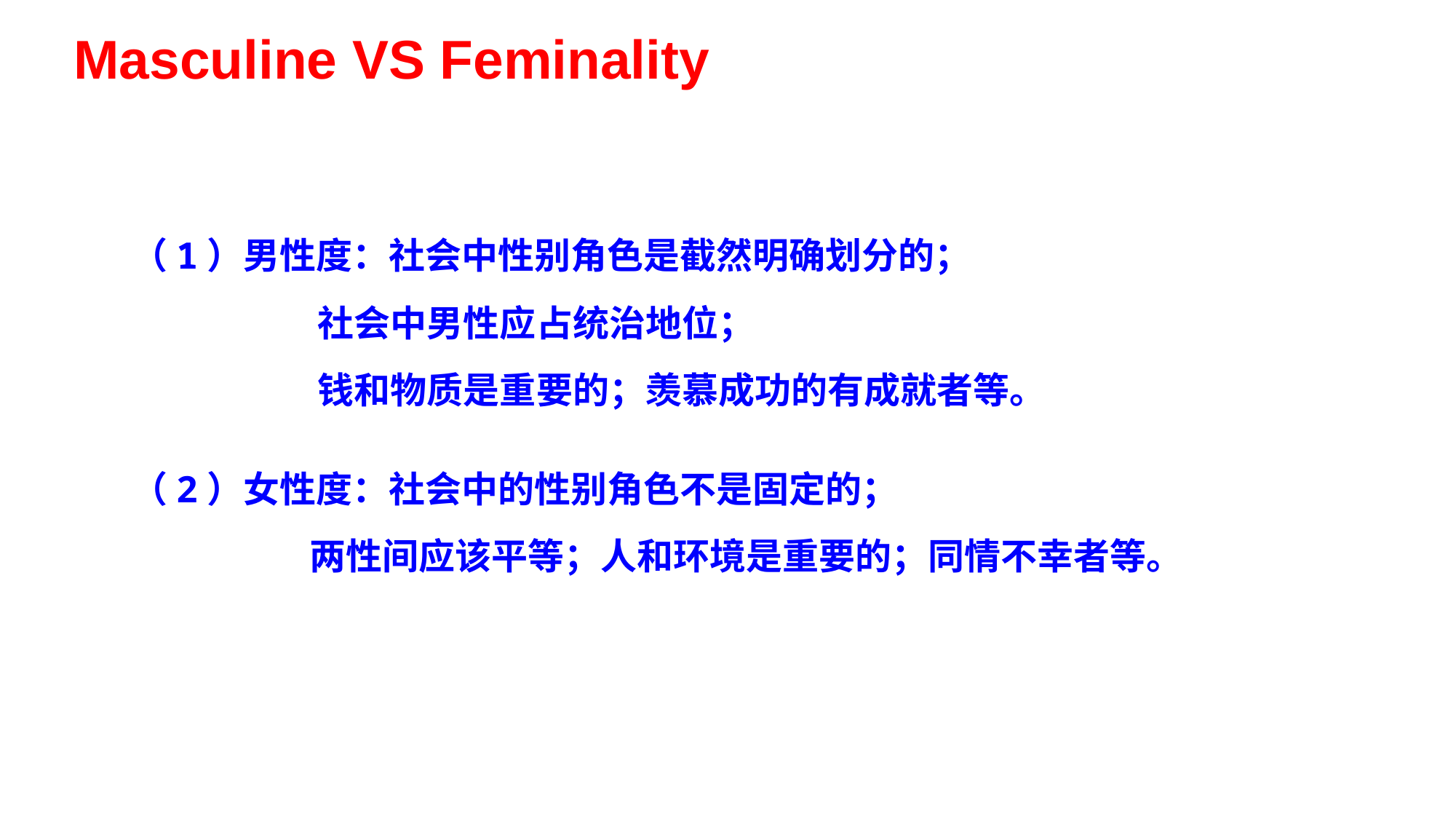

Masculine VS Feminality
    （1）男性度：社会中性别角色是截然明确划分的；
                          社会中男性应占统治地位；
                          钱和物质是重要的；羡慕成功的有成就者等。
    （2）女性度：社会中的性别角色不是固定的；
                         两性间应该平等；人和环境是重要的；同情不幸者等。